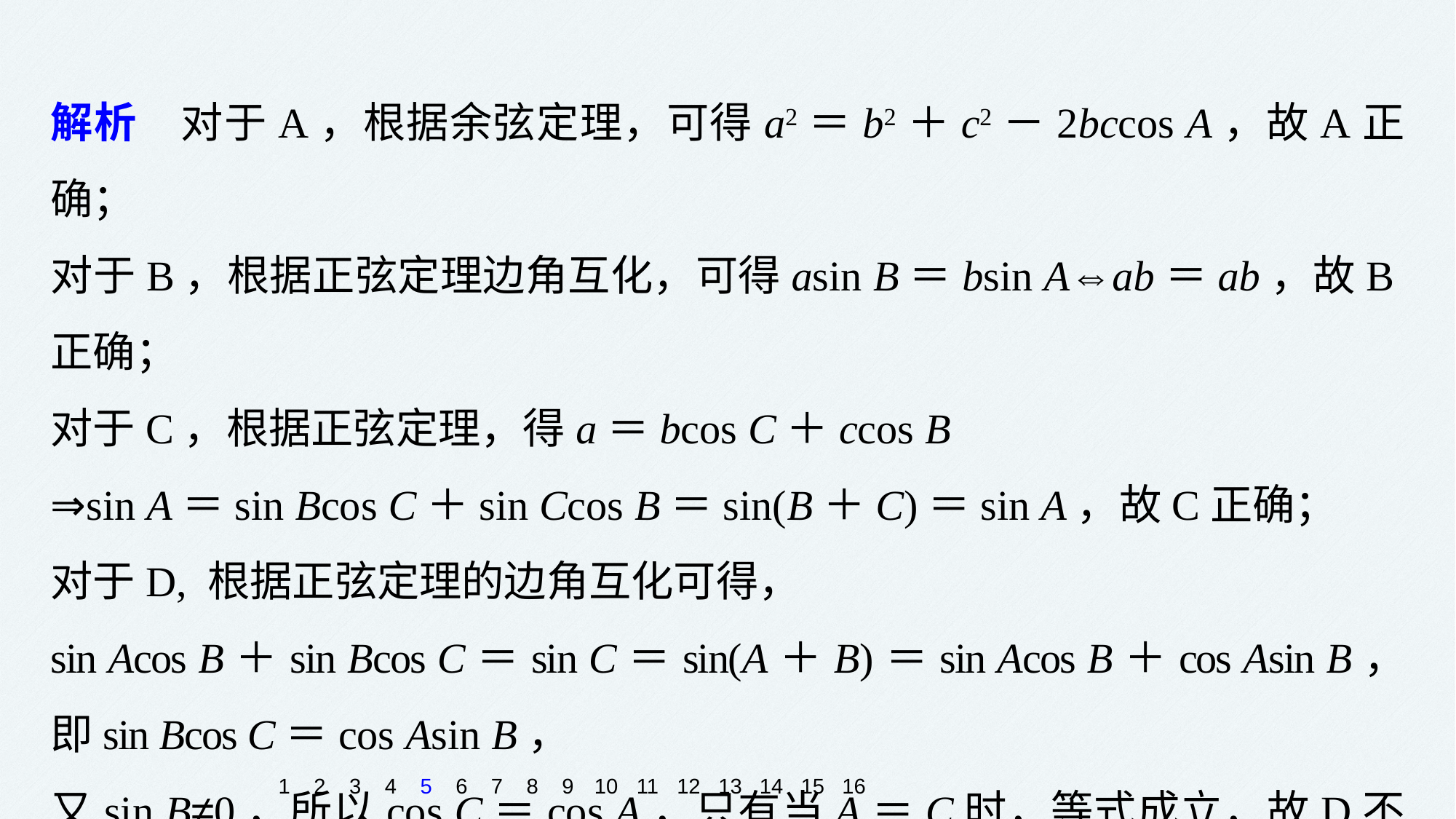

解析　对于A，根据余弦定理，可得a2＝b2＋c2－2bccos A，故A正确；
对于B，根据正弦定理边角互化，可得asin B＝bsin A⇔ab＝ab，故B正确；
对于C，根据正弦定理，得a＝bcos C＋ccos B
⇒sin A＝sin Bcos C＋sin Ccos B＝sin(B＋C)＝sin A，故C正确；
对于D, 根据正弦定理的边角互化可得，
sin Acos B＋sin Bcos C＝sin C＝sin(A＋B)＝sin Acos B＋cos Asin B，即sin Bcos C＝cos Asin B，
又sin B≠0，所以cos C＝cos A，只有当A＝C时，等式成立，故D不正确.
1
2
3
4
5
6
7
8
9
10
11
12
13
14
15
16